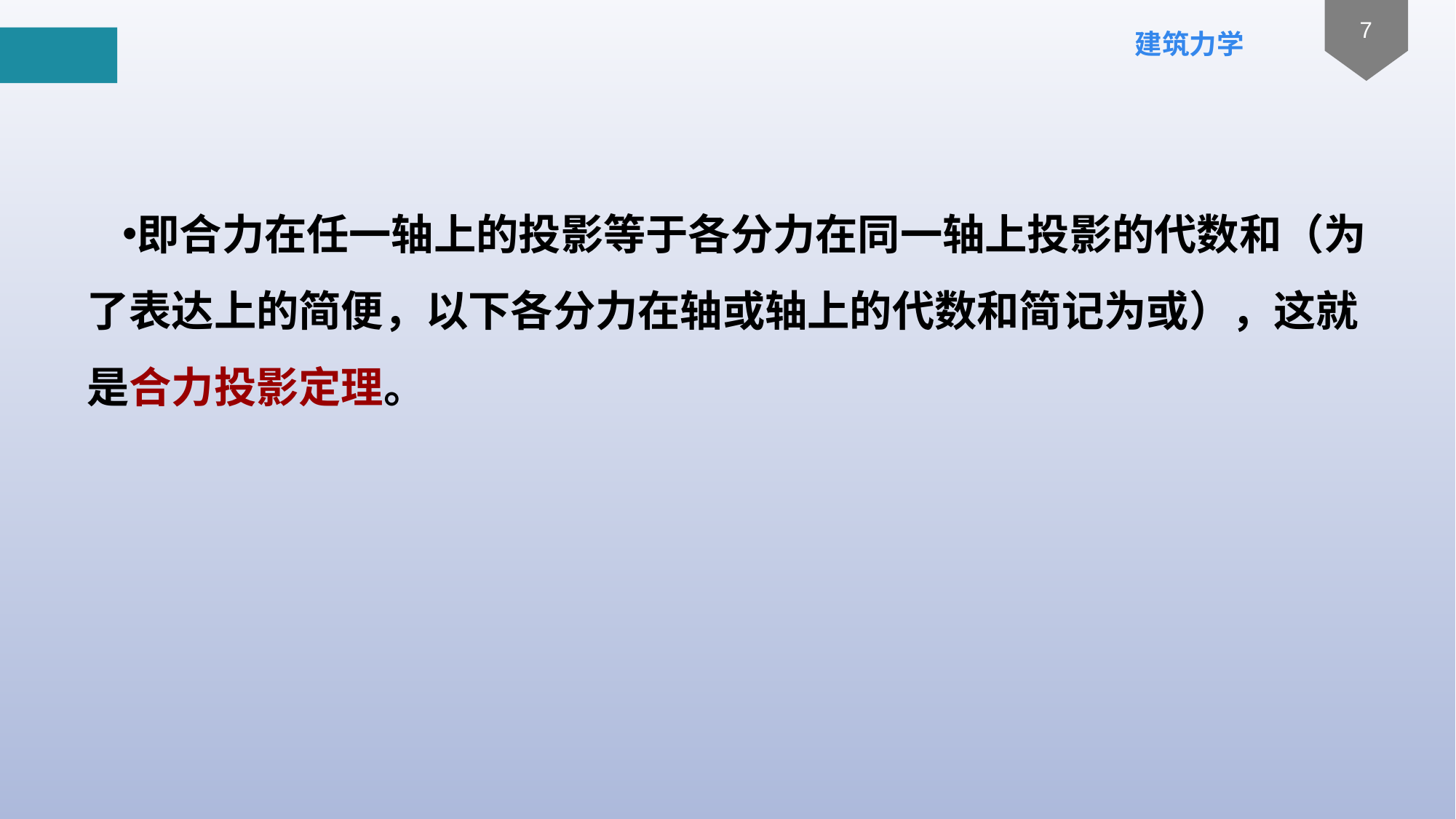

即合力在任一轴上的投影等于各分力在同一轴上投影的代数和（为了表达上的简便，以下各分力在轴或轴上的代数和简记为或），这就是合力投影定理。